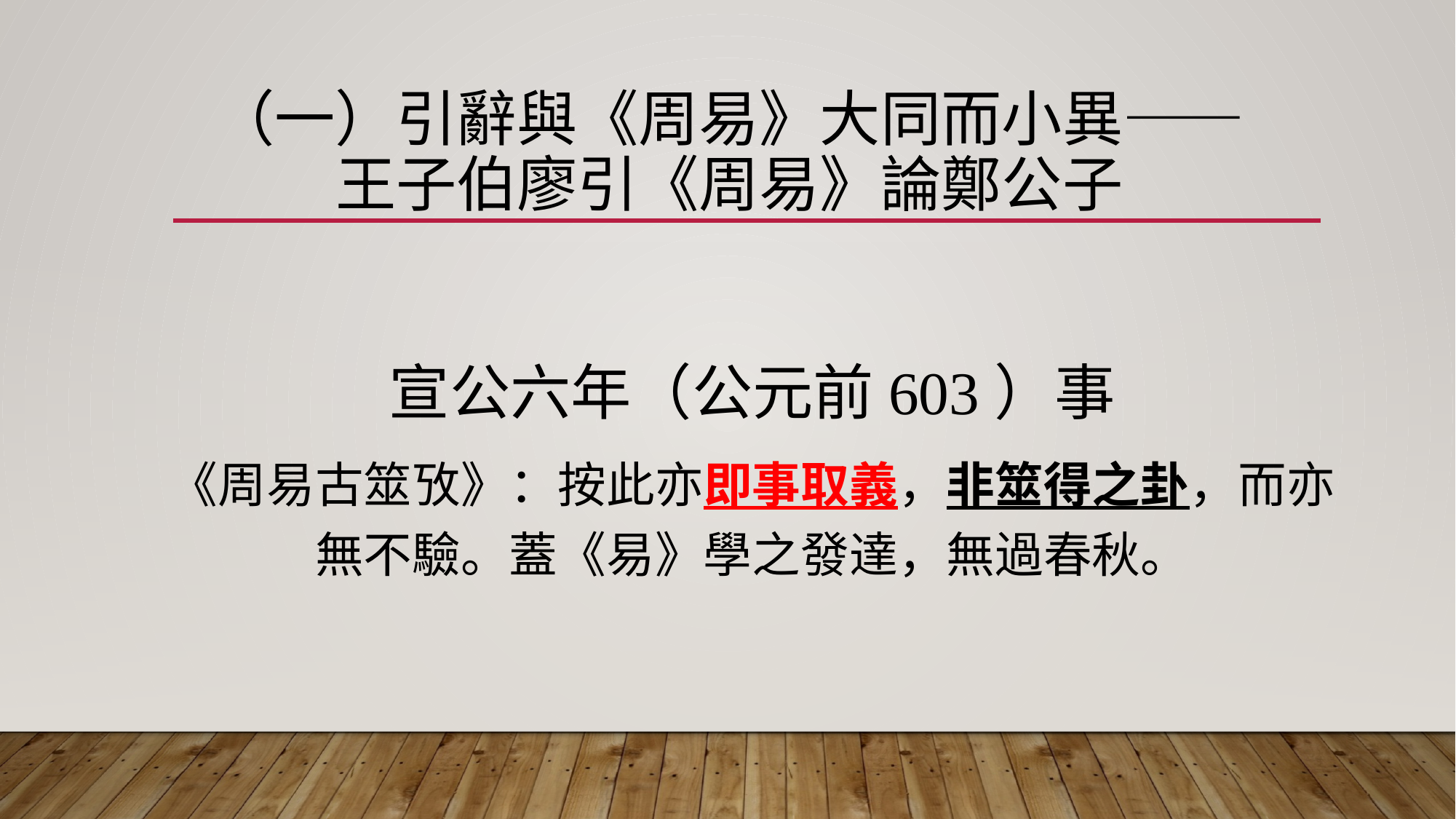

# （一）引辭與《周易》大同而小異—— 王子伯廖引《周易》論鄭公子

宣公六年（公元前603）事
《周易古筮攷》：按此亦即事取義，非筮得之卦，而亦無不驗。蓋《易》學之發達，無過春秋。